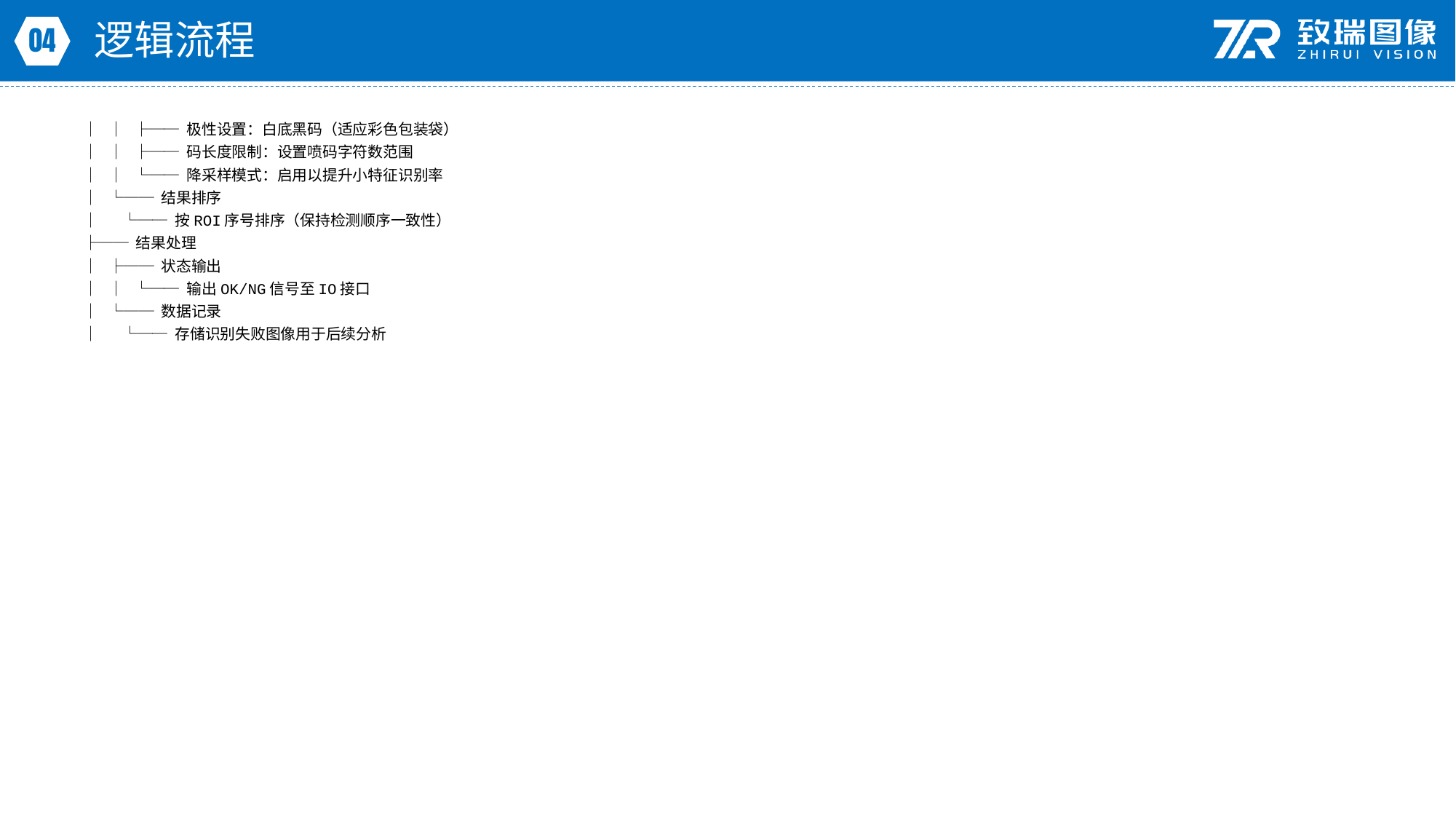

逻辑流程
04

│   │   ├── 极性设置：白底黑码（适应彩色包装袋）
│   │   ├── 码长度限制：设置喷码字符数范围
│   │   └── 降采样模式：启用以提升小特征识别率
│   └── 结果排序
│       └── 按ROI序号排序（保持检测顺序一致性）
├── 结果处理
│   ├── 状态输出
│   │   └── 输出OK/NG信号至IO接口
│   └── 数据记录
│       └── 存储识别失败图像用于后续分析